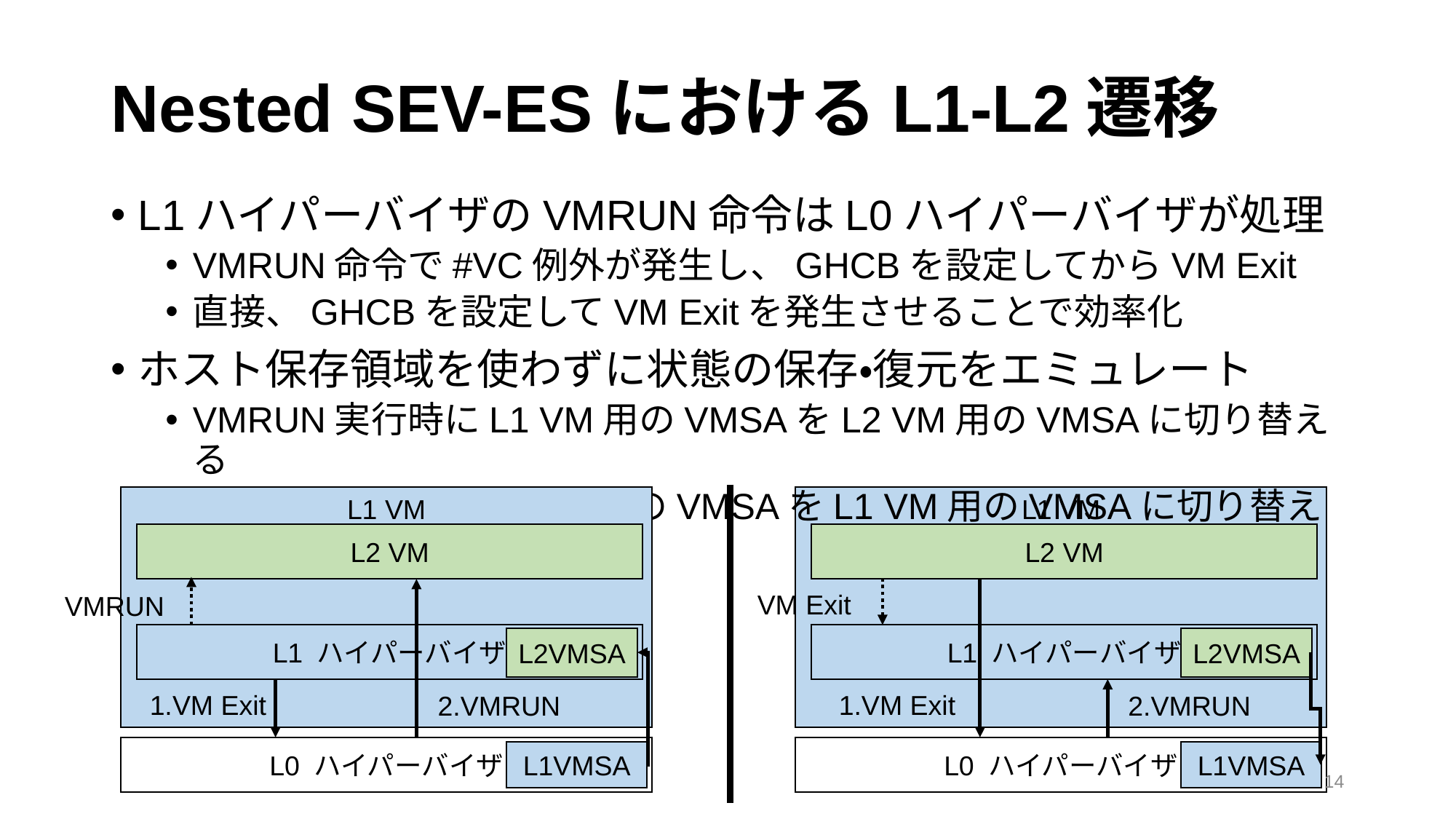

# Nested SEV-ESにおけるL1-L2遷移
L1ハイパーバイザのVMRUN命令はL0ハイパーバイザが処理
VMRUN命令で#VC例外が発生し、GHCBを設定してからVM Exit
直接、GHCBを設定してVM Exitを発生させることで効率化
ホスト保存領域を使わずに状態の保存・復元をエミュレート
VMRUN実行時にL1 VM用のVMSAをL2 VM用のVMSAに切り替える
VM Exit発生時にL2 VM用のVMSAをL1 VM用のVMSAに切り替える
L1 VM
L1 VM
L2 VM
L2 VM
VM Exit
VMRUN
L1 ハイパーバイザ
L1 ハイパーバイザ
L2VMSA
L2VMSA
1.VM Exit
1.VM Exit
2.VMRUN
2.VMRUN
L0 ハイパーバイザ
L0 ハイパーバイザ
L1VMSA
L1VMSA
14